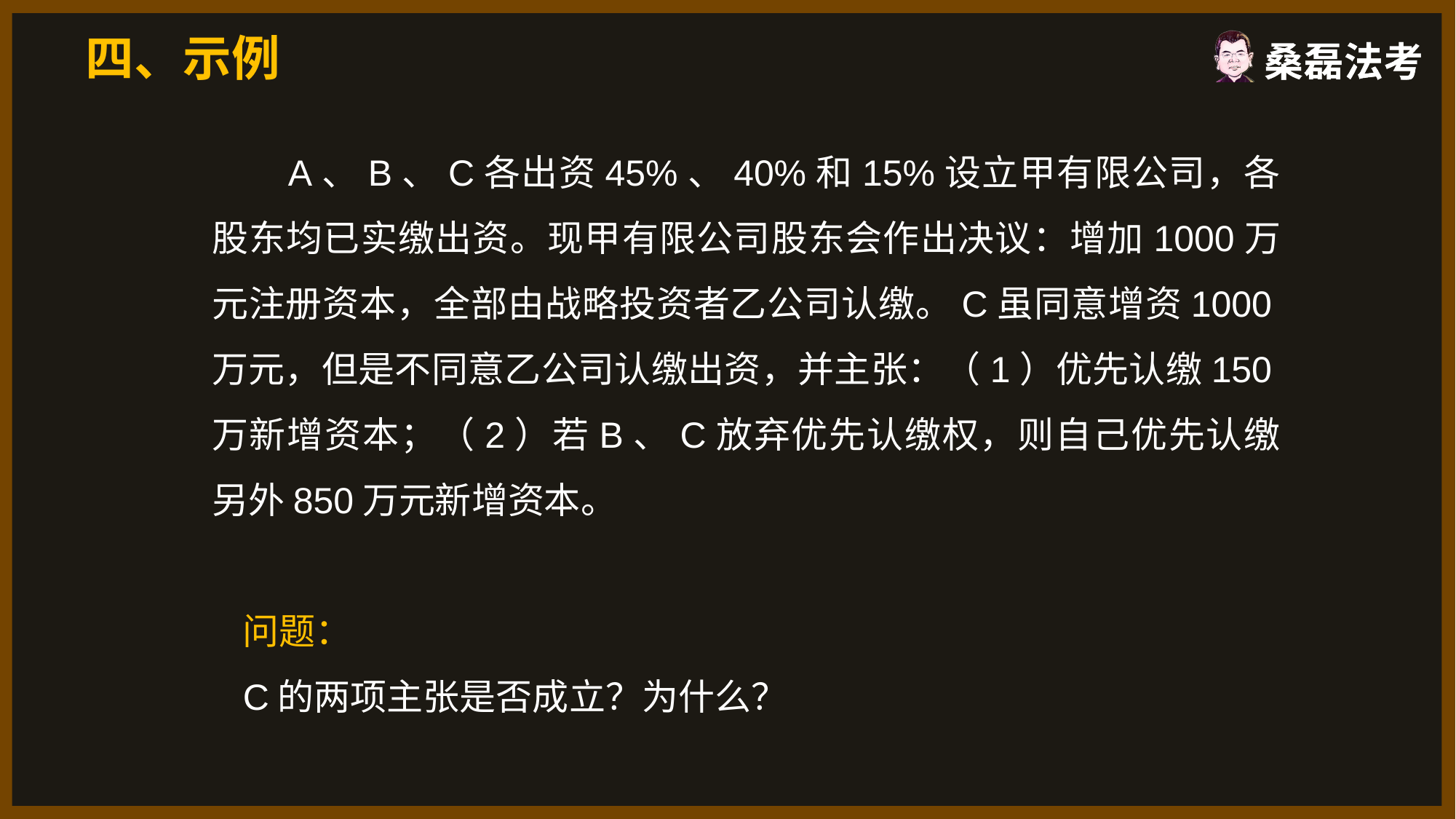

四、示例
    A、B、C各出资45%、40%和15%设立甲有限公司，各股东均已实缴出资。现甲有限公司股东会作出决议：增加1000万元注册资本，全部由战略投资者乙公司认缴。C虽同意增资1000万元，但是不同意乙公司认缴出资，并主张：（1）优先认缴150万新增资本；（2）若B、C放弃优先认缴权，则自己优先认缴另外850万元新增资本。

问题：
C的两项主张是否成立？为什么？